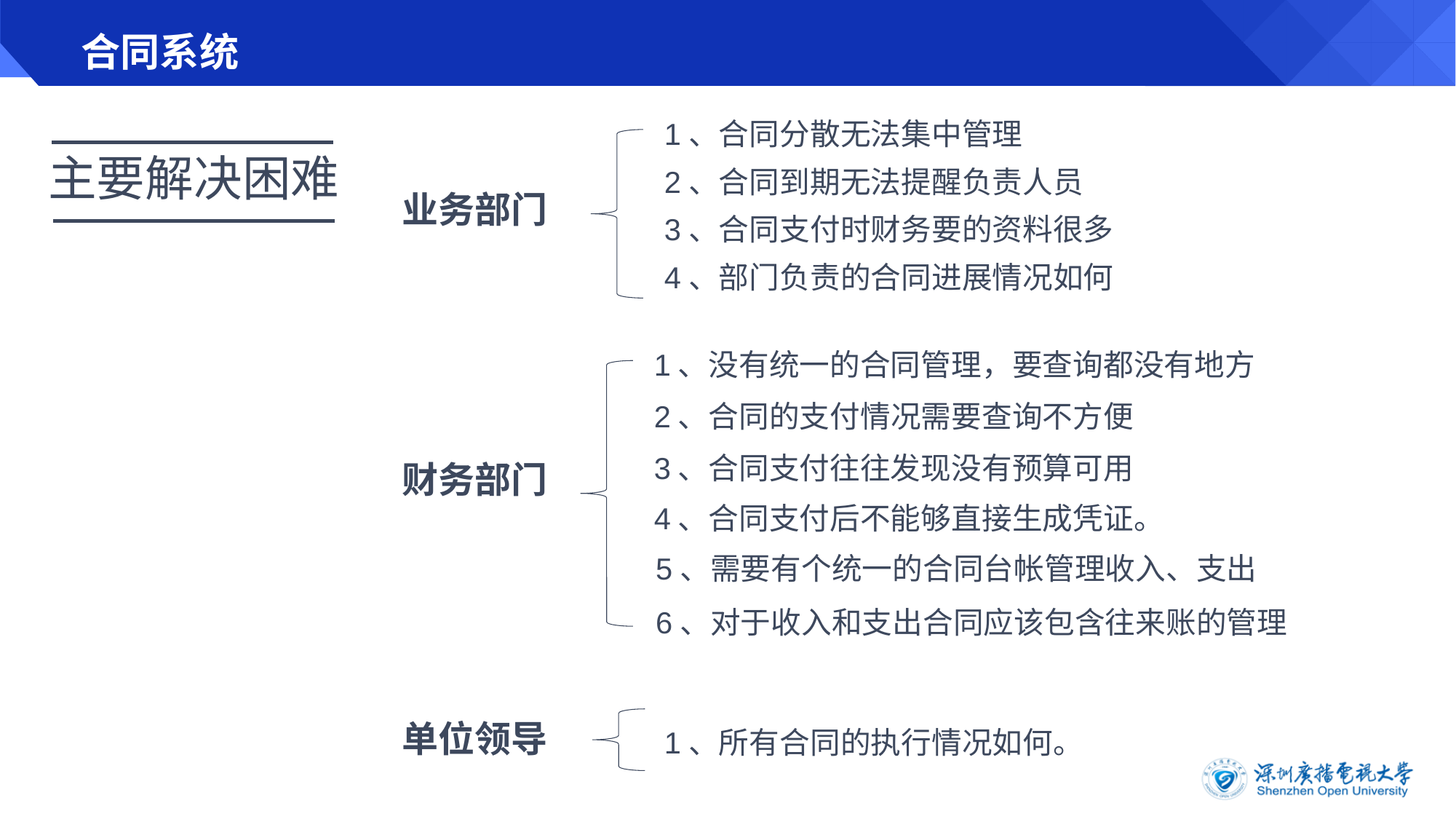

合同系统
1、合同分散无法集中管理

主要解决困难
2、合同到期无法提醒负责人员
业务部门
3、合同支付时财务要的资料很多
4、部门负责的合同进展情况如何
1、没有统一的合同管理，要查询都没有地方

2、合同的支付情况需要查询不方便
3、合同支付往往发现没有预算可用
财务部门
4、合同支付后不能够直接生成凭证。
5、需要有个统一的合同台帐管理收入、支出
6、对于收入和支出合同应该包含往来账的管理

单位领导
1、所有合同的执行情况如何。